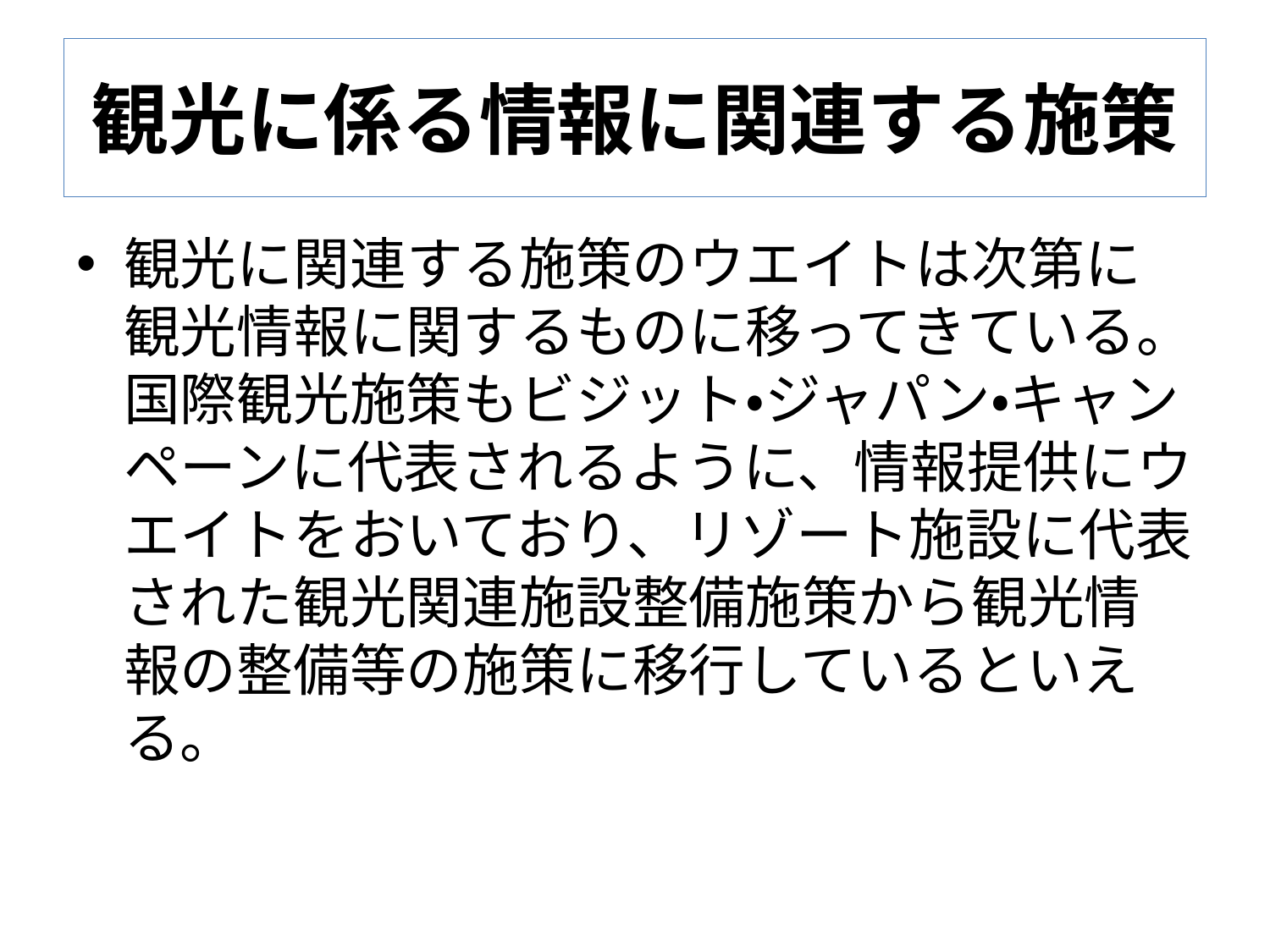

# 観光に係る情報に関連する施策
観光に関連する施策のウエイトは次第に観光情報に関するものに移ってきている。国際観光施策もビジット・ジャパン・キャンペーンに代表されるように、情報提供にウエイトをおいており、リゾート施設に代表された観光関連施設整備施策から観光情報の整備等の施策に移行しているといえる。